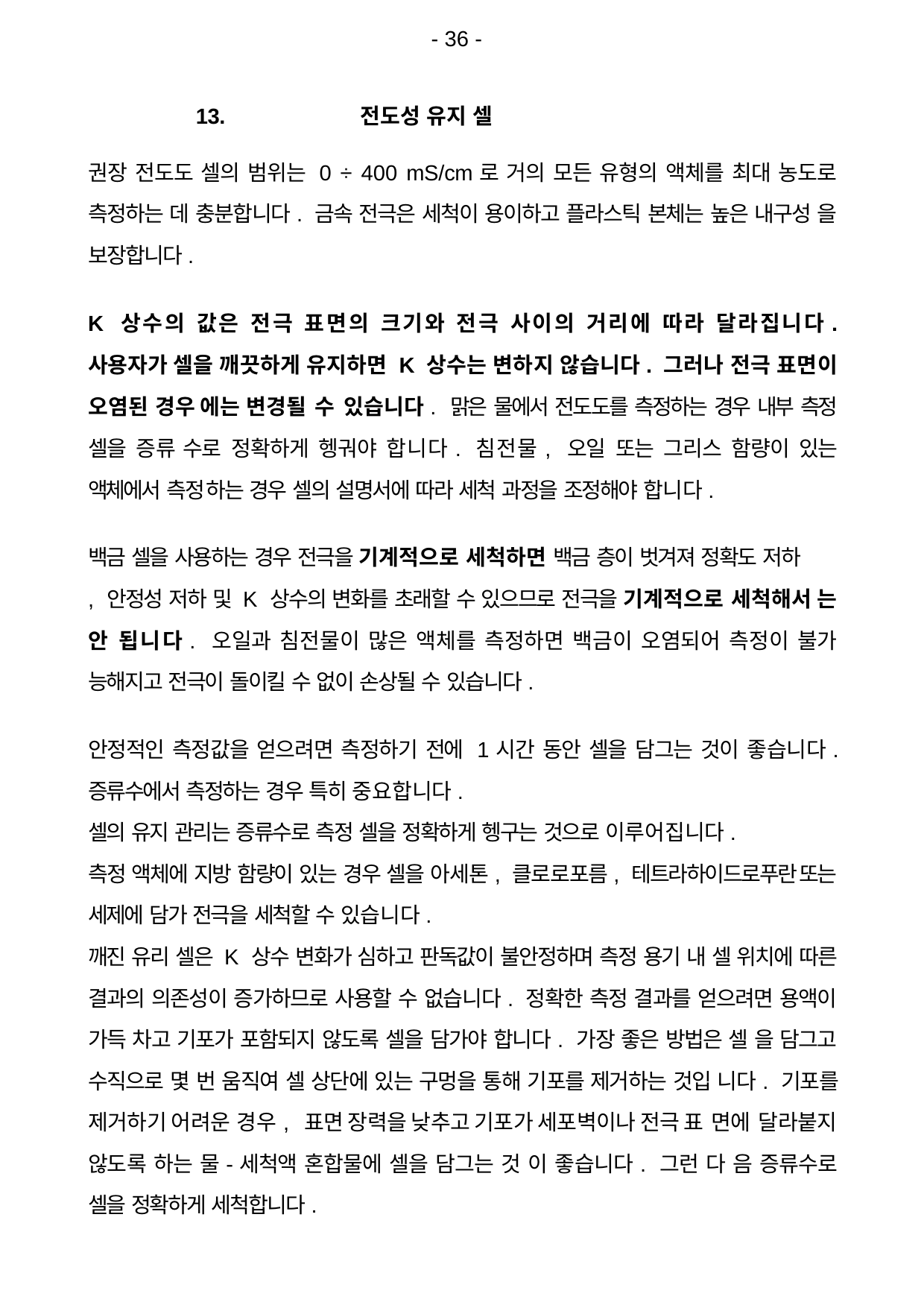

- 36 -

13.	전도성 유지 셀

권장 전도도 셀의 범위는 0 ÷ 400 mS/cm로 거의 모든 유형의 액체를 최대 농도로 측정하는 데 충분합니다. 금속 전극은 세척이 용이하고 플라스틱 본체는 높은 내구성 을 보장합니다.

K 상수의 값은 전극 표면의 크기와 전극 사이의 거리에 따라 달라집니다. 사용자가 셀을 깨끗하게 유지하면 K 상수는 변하지 않습니다. 그러나 전극 표면이 오염된 경우 에는 변경될 수 있습니다. 맑은 물에서 전도도를 측정하는 경우 내부 측정 셀을 증류 수로 정확하게 헹궈야 합니다. 침전물, 오일 또는 그리스 함량이 있는 액체에서 측정 하는 경우 셀의 설명서에 따라 세척 과정을 조정해야 합니다.

백금 셀을 사용하는 경우 전극을 기계적으로 세척하면 백금 층이 벗겨져 정확도 저하
, 안정성 저하 및 K 상수의 변화를 초래할 수 있으므로 전극을 기계적으로 세척해서 는 안 됩니다. 오일과 침전물이 많은 액체를 측정하면 백금이 오염되어 측정이 불가 능해지고 전극이 돌이킬 수 없이 손상될 수 있습니다.

안정적인 측정값을 얻으려면 측정하기 전에 1시간 동안 셀을 담그는 것이 좋습니다. 증류수에서 측정하는 경우 특히 중요합니다.
셀의 유지 관리는 증류수로 측정 셀을 정확하게 헹구는 것으로 이루어집니다.
측정 액체에 지방 함량이 있는 경우 셀을 아세톤, 클로로포름, 테트라하이드로푸란 또는 세제에 담가 전극을 세척할 수 있습니다.
깨진 유리 셀은 K 상수 변화가 심하고 판독값이 불안정하며 측정 용기 내 셀 위치에 따른 결과의 의존성이 증가하므로 사용할 수 없습니다. 정확한 측정 결과를 얻으려면 용액이 가득 차고 기포가 포함되지 않도록 셀을 담가야 합니다. 가장 좋은 방법은 셀 을 담그고 수직으로 몇 번 움직여 셀 상단에 있는 구멍을 통해 기포를 제거하는 것입 니다. 기포를 제거하기 어려운 경우, 표면 장력을 낮추고 기포가 세포벽이나 전극 표 면에 달라붙지 않도록 하는 물-세척액 혼합물에 셀을 담그는 것 이 좋습니다. 그런 다 음 증류수로 셀을 정확하게 세척합니다.
24